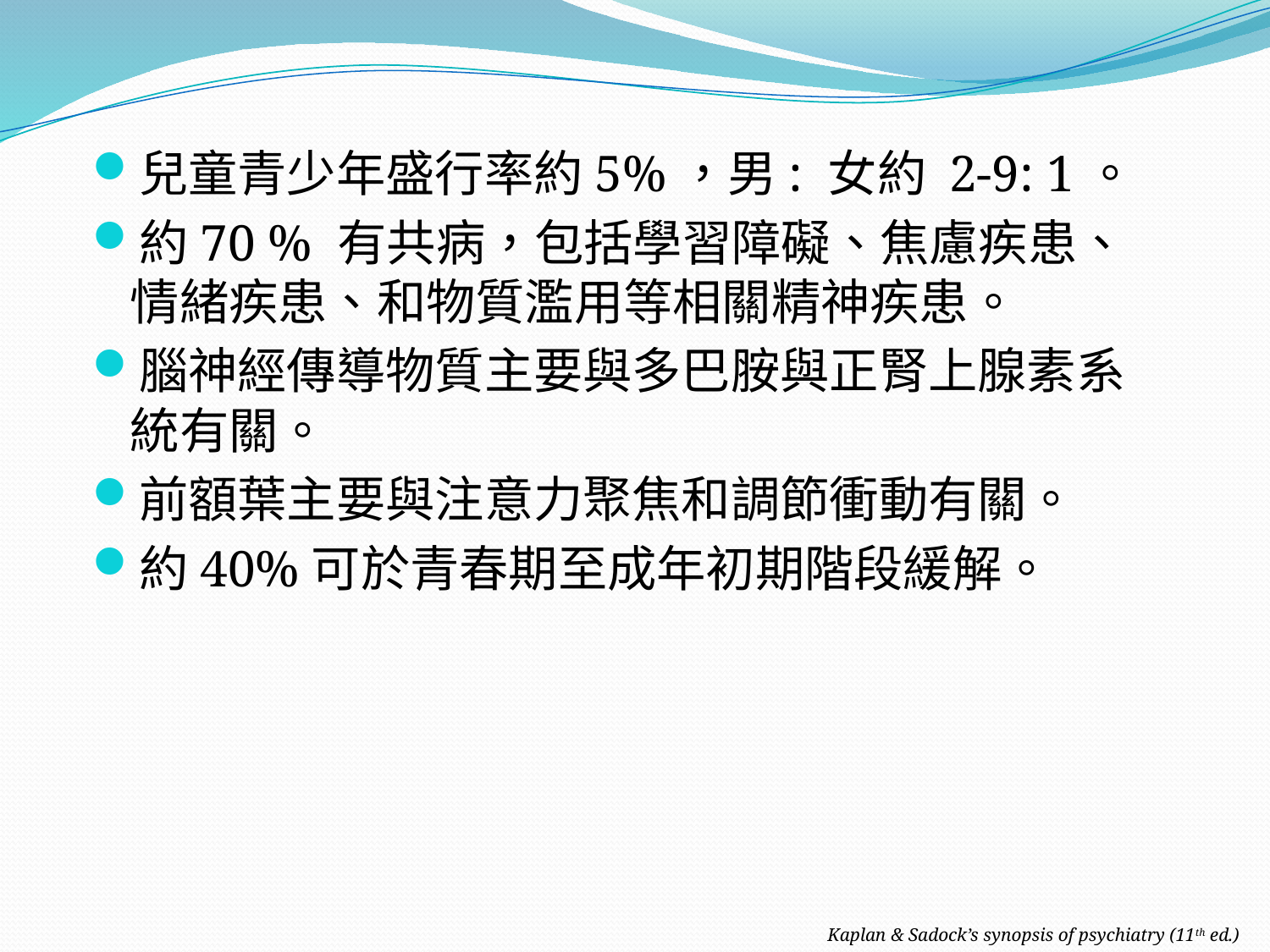

兒童青少年盛行率約5%，男: 女約 2-9: 1。
約70 % 有共病，包括學習障礙、焦慮疾患、情緒疾患、和物質濫用等相關精神疾患。
腦神經傳導物質主要與多巴胺與正腎上腺素系統有關。
前額葉主要與注意力聚焦和調節衝動有關。
約40%可於青春期至成年初期階段緩解。

Kaplan & Sadock’s synopsis of psychiatry (11th ed.)